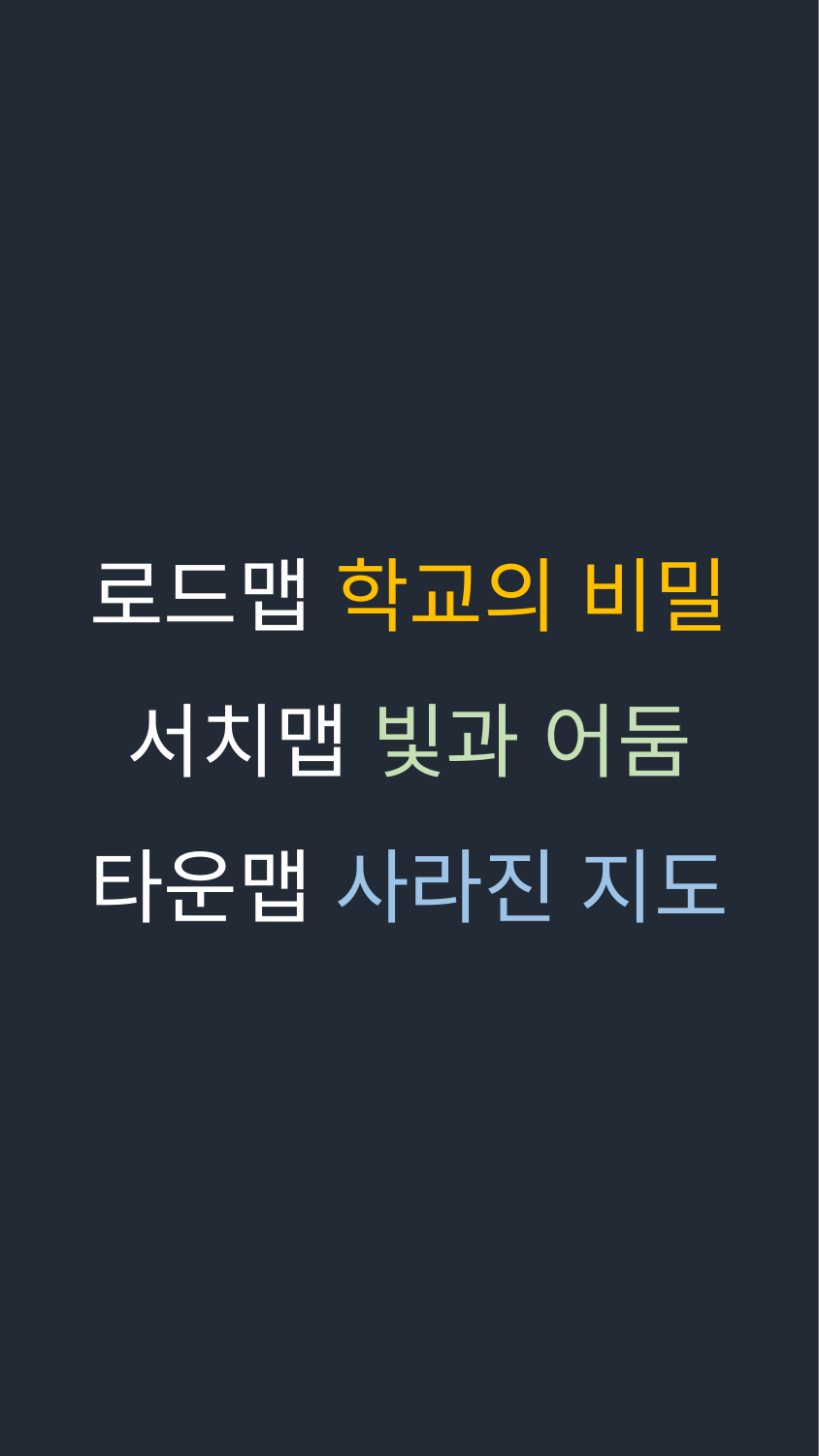

로드맵 학교의 비밀
서치맵 빛과 어둠
타운맵 사라진 지도